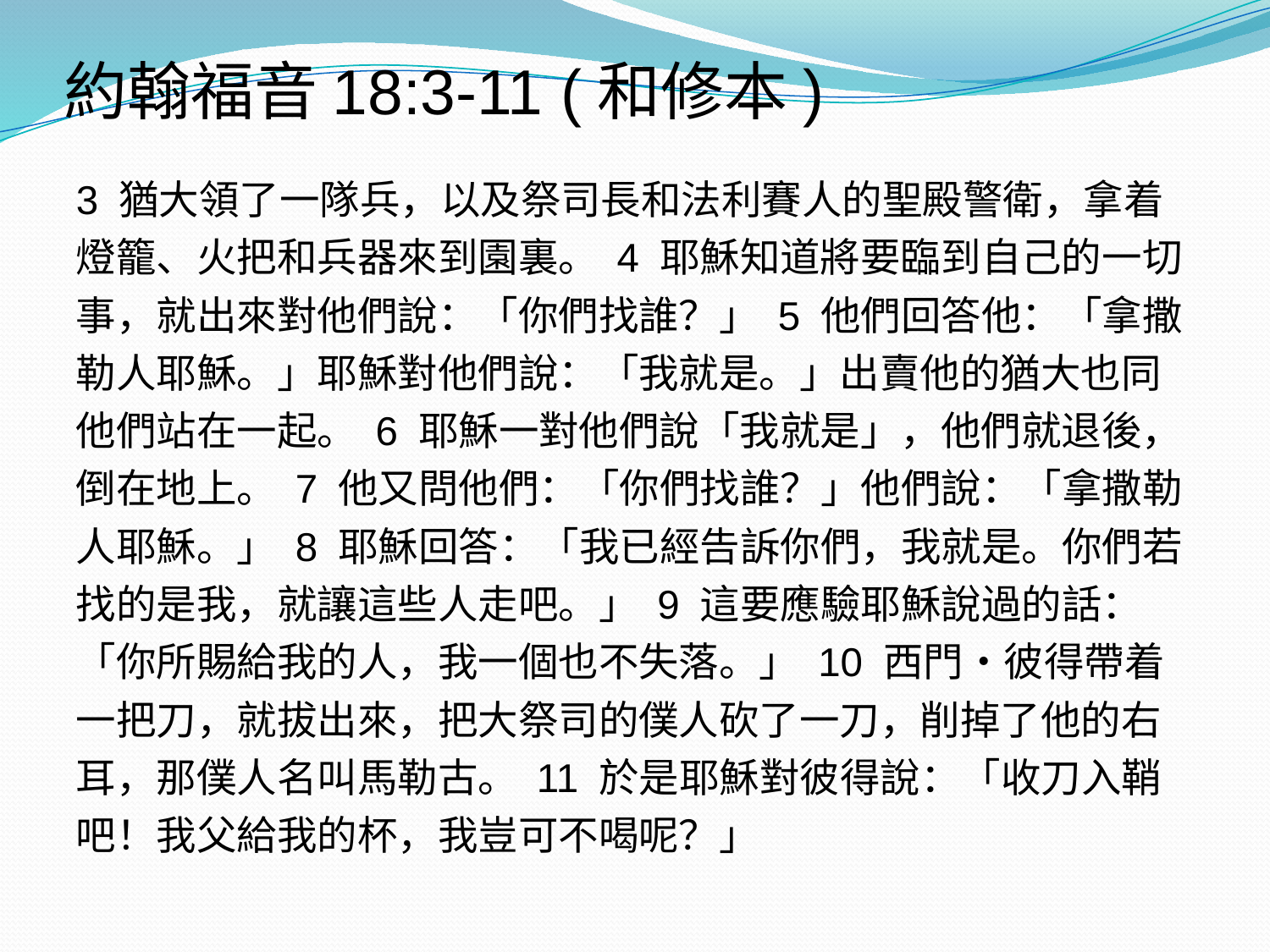

# 約翰福音18:3-11 (和修本)
3 猶大領了一隊兵，以及祭司長和法利賽人的聖殿警衛，拿着燈籠、火把和兵器來到園裏。 4 耶穌知道將要臨到自己的一切事，就出來對他們說：「你們找誰？」 5 他們回答他：「拿撒勒人耶穌。」耶穌對他們說：「我就是。」出賣他的猶大也同他們站在一起。 6 耶穌一對他們說「我就是」，他們就退後，倒在地上。 7 他又問他們：「你們找誰？」他們說：「拿撒勒人耶穌。」 8 耶穌回答：「我已經告訴你們，我就是。你們若找的是我，就讓這些人走吧。」 9 這要應驗耶穌說過的話：「你所賜給我的人，我一個也不失落。」 10 西門‧彼得帶着一把刀，就拔出來，把大祭司的僕人砍了一刀，削掉了他的右耳，那僕人名叫馬勒古。 11 於是耶穌對彼得說：「收刀入鞘吧！我父給我的杯，我豈可不喝呢？」